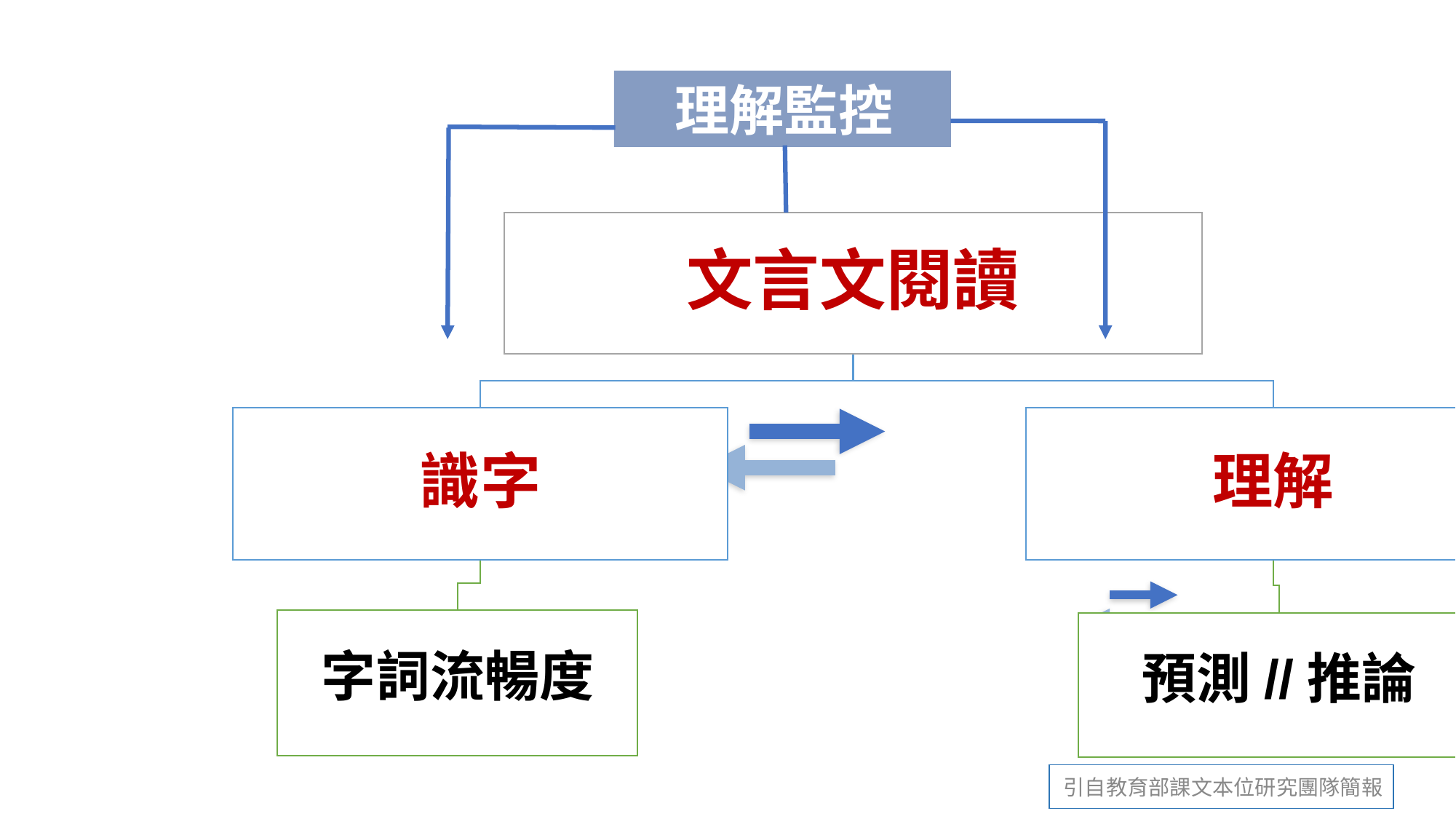

文言文閱讀
識字
字詞流暢度
理解
預測//推論
   理解監控

引自教育部課文本位研究團隊簡報